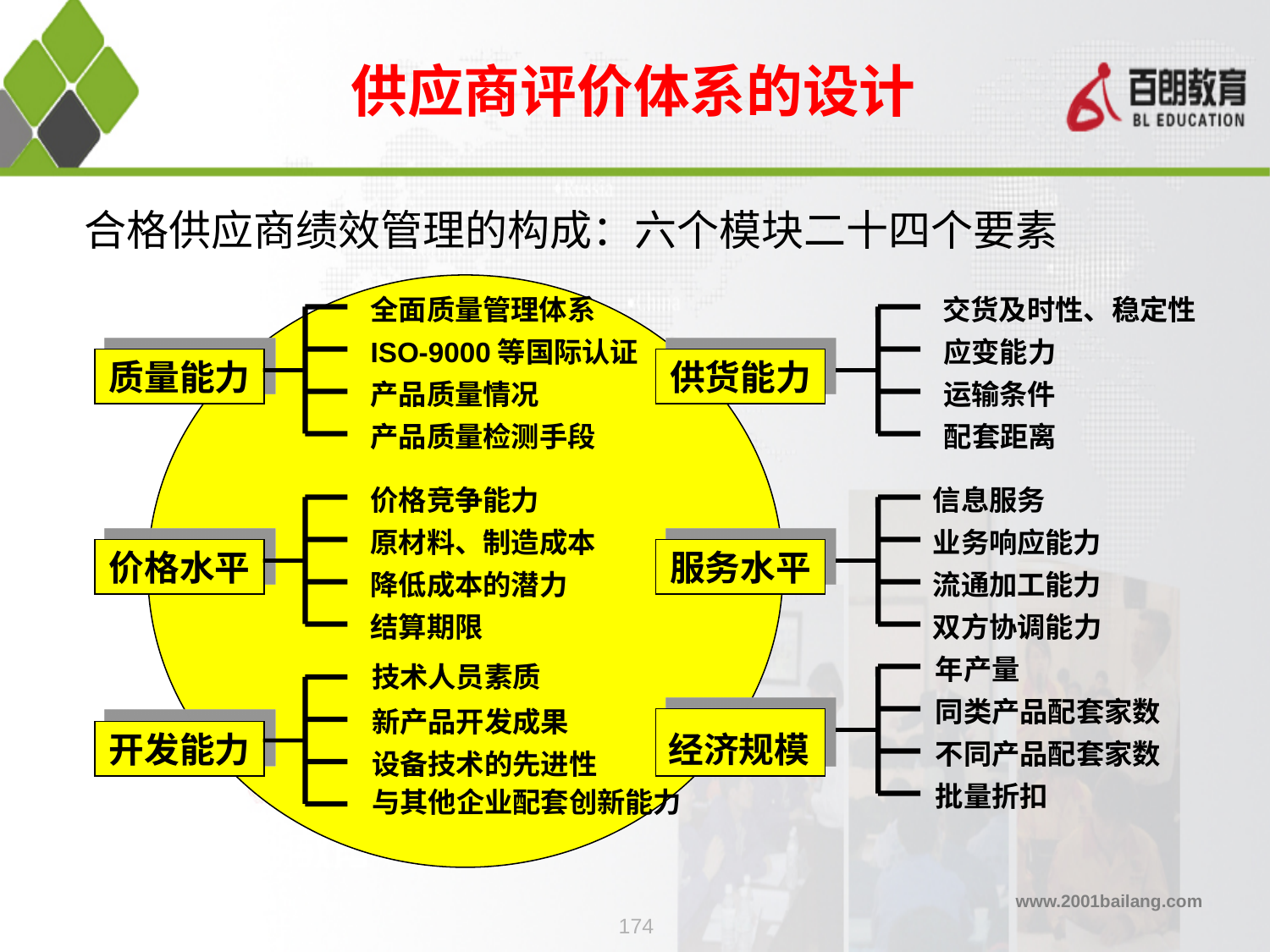

供应商评价体系的设计
合格供应商绩效管理的构成：六个模块二十四个要素

全面质量管理体系
交货及时性、稳定性

ISO-9000等国际认证
应变能力
质量能力

供货能力

产品质量情况

运输条件

产品质量检测手段
配套距离

价格竞争能力
信息服务

原材料、制造成本
业务响应能力
价格水平

服务水平

降低成本的潜力

流通加工能力

结算期限
双方协调能力

年产量
技术人员素质

同类产品配套家数
新产品开发成果
经济规模

开发能力

不同产品配套家数

设备技术的先进性

批量折扣
与其他企业配套创新能力

174